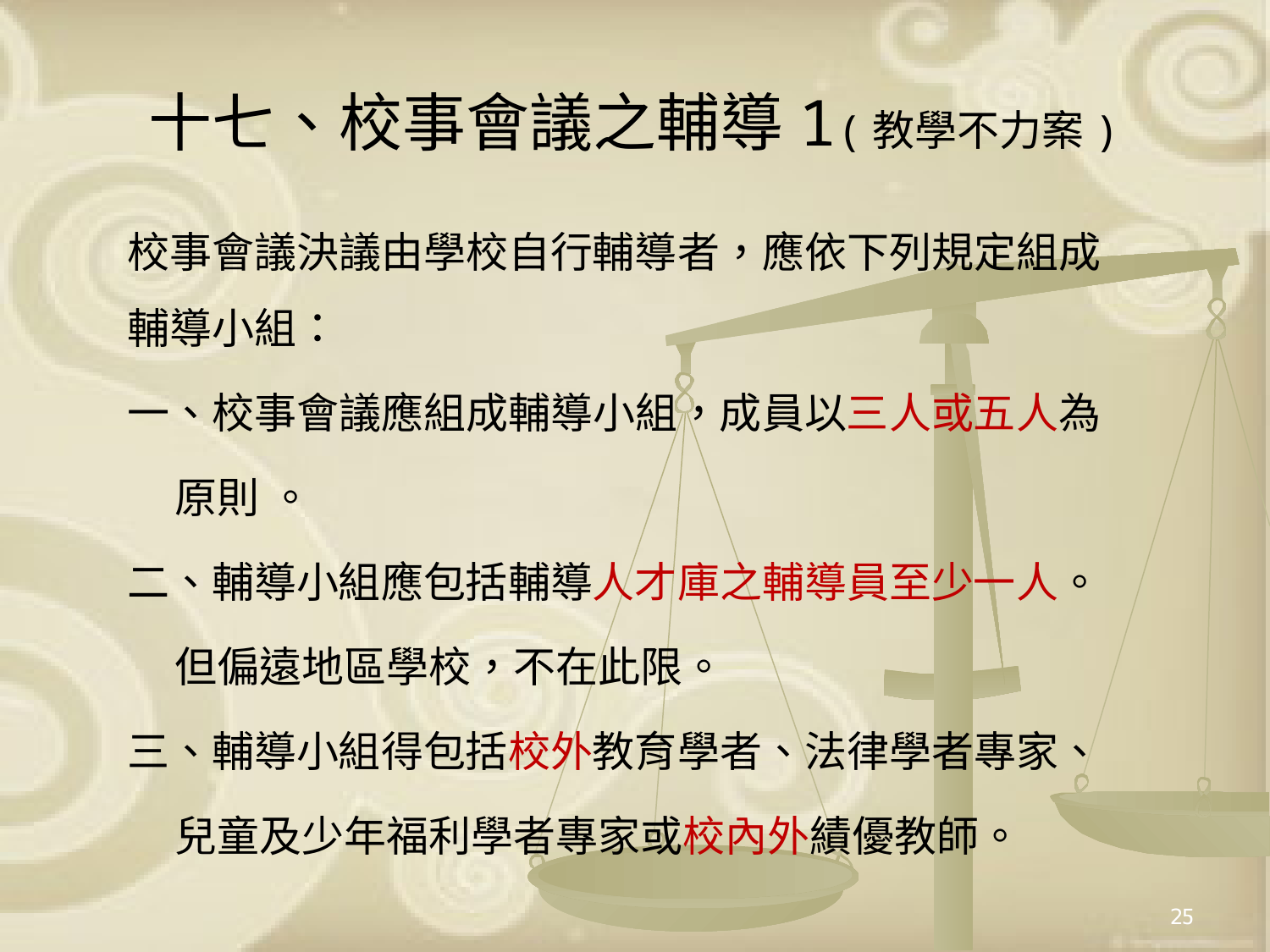

# 十七、校事會議之輔導1(教學不力案)
校事會議決議由學校自行輔導者，應依下列規定組成輔導小組：
一、校事會議應組成輔導小組，成員以三人或五人為
    原則 。
二、輔導小組應包括輔導人才庫之輔導員至少一人。
    但偏遠地區學校，不在此限。
三、輔導小組得包括校外教育學者、法律學者專家、
    兒童及少年福利學者專家或校內外績優教師。
25